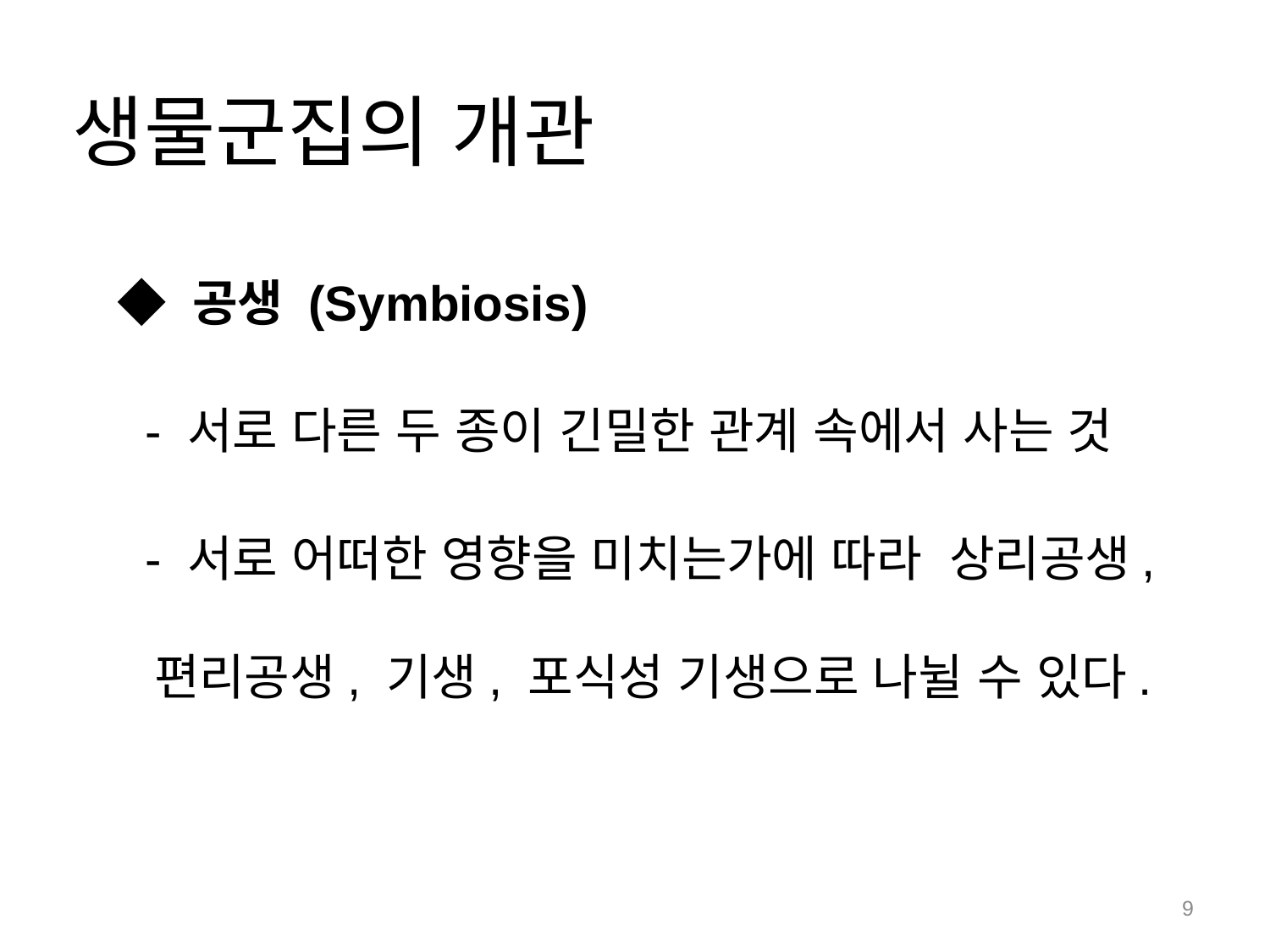

# 생물군집의 개관
◆ 공생 (Symbiosis)
  - 서로 다른 두 종이 긴밀한 관계 속에서 사는 것
  - 서로 어떠한 영향을 미치는가에 따라  상리공생, 편리공생, 기생, 포식성 기생으로 나뉠 수 있다.

9